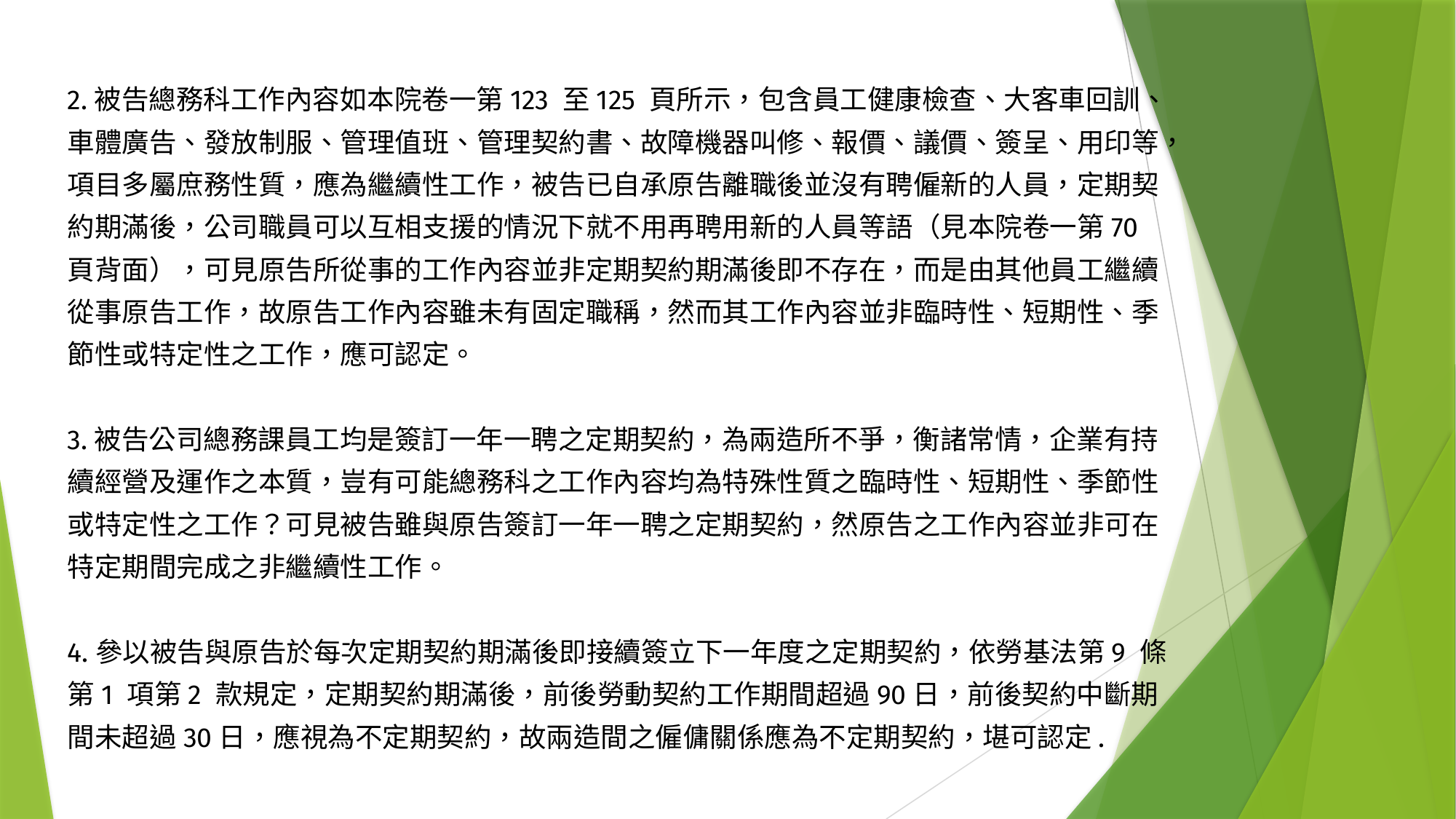

2.被告總務科工作內容如本院卷一第123 至125 頁所示，包含員工健康檢查、大客車回訓、車體廣告、發放制服、管理值班、管理契約書、故障機器叫修、報價、議價、簽呈、用印等，項目多屬庶務性質，應為繼續性工作，被告已自承原告離職後並沒有聘僱新的人員，定期契約期滿後，公司職員可以互相支援的情況下就不用再聘用新的人員等語（見本院卷一第70頁背面），可見原告所從事的工作內容並非定期契約期滿後即不存在，而是由其他員工繼續從事原告工作，故原告工作內容雖未有固定職稱，然而其工作內容並非臨時性、短期性、季節性或特定性之工作，應可認定。

3.被告公司總務課員工均是簽訂一年一聘之定期契約，為兩造所不爭，衡諸常情，企業有持續經營及運作之本質，豈有可能總務科之工作內容均為特殊性質之臨時性、短期性、季節性或特定性之工作？可見被告雖與原告簽訂一年一聘之定期契約，然原告之工作內容並非可在特定期間完成之非繼續性工作。

4.參以被告與原告於每次定期契約期滿後即接續簽立下一年度之定期契約，依勞基法第9 條第1 項第2 款規定，定期契約期滿後，前後勞動契約工作期間超過90日，前後契約中斷期間未超過30日，應視為不定期契約，故兩造間之僱傭關係應為不定期契約，堪可認定.